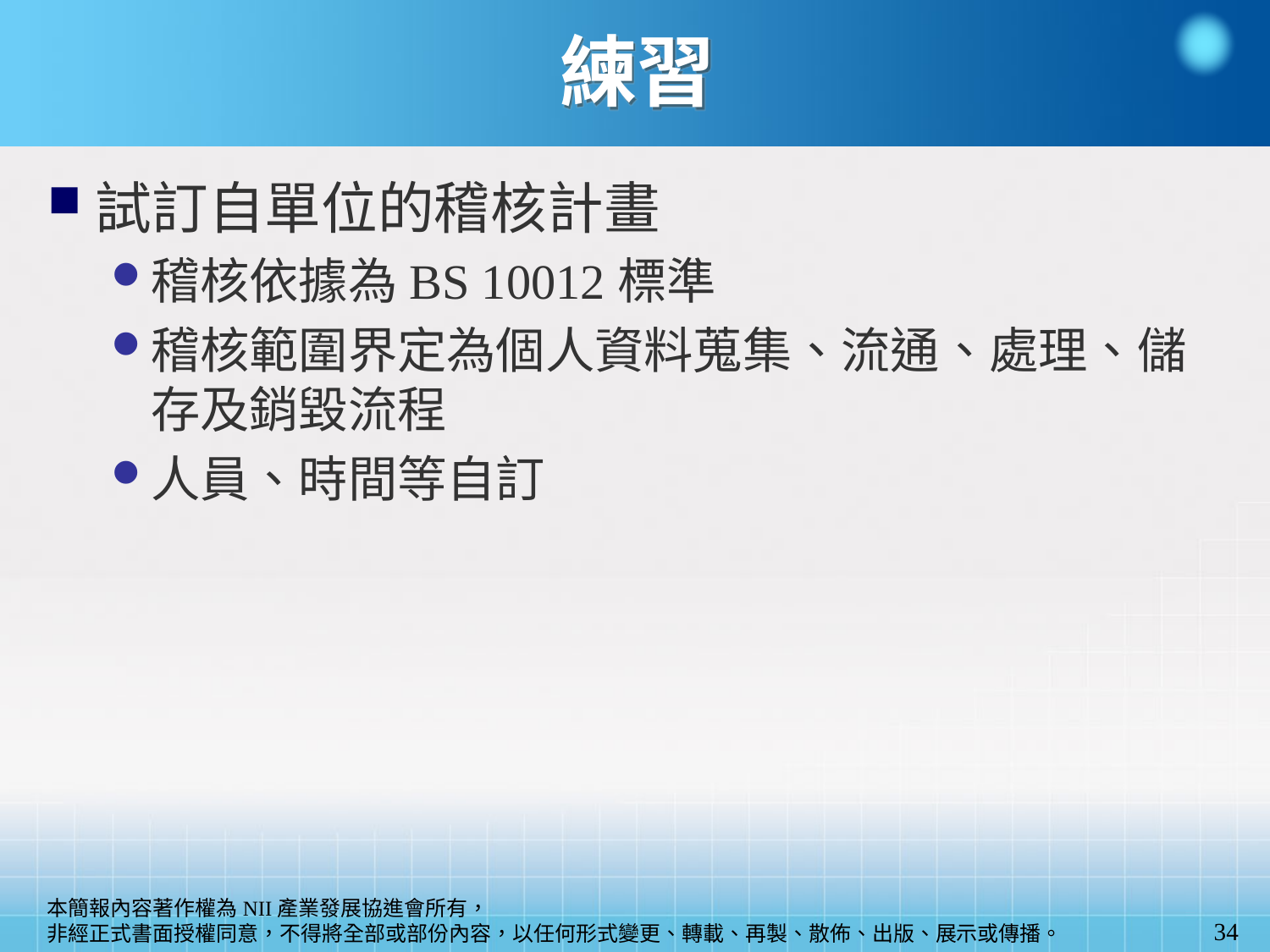

練習
試訂自單位的稽核計畫
稽核依據為BS 10012標準
稽核範圍界定為個人資料蒐集、流通、處理、儲存及銷毀流程
人員、時間等自訂
34